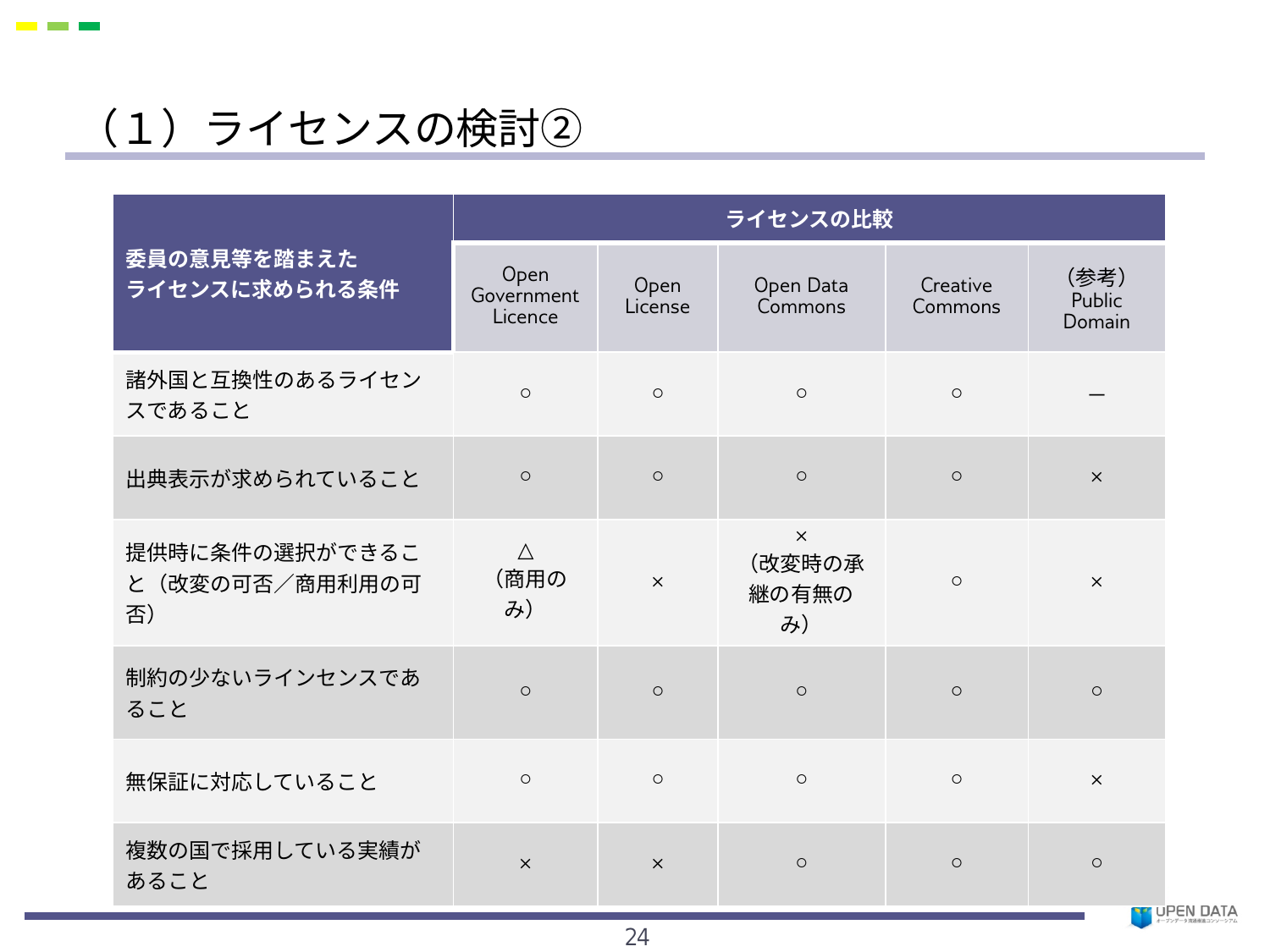

# （１）ライセンスの検討②
| 委員の意見等を踏まえた ライセンスに求められる条件 | ライセンスの比較 |  |  |  |  |
| --- | --- | --- | --- | --- | --- |
|  | Open Government Licence | Open License | Open Data Commons | Creative Commons | （参考） Public Domain |
| 諸外国と互換性のあるライセンスであること | ○ | ○ | ○ | ○ | － |
| 出典表示が求められていること | ○ | ○ | ○ | ○ | × |
| 提供時に条件の選択ができること（改変の可否／商用利用の可否） | △ （商用のみ） | × | × （改変時の承継の有無のみ） | ○ | × |
| 制約の少ないラインセンスであること | ○ | ○ | ○ | ○ | ○ |
| 無保証に対応していること | ○ | ○ | ○ | ○ | × |
| 複数の国で採用している実績があること | × | × | ○ | ○ | ○ |
24